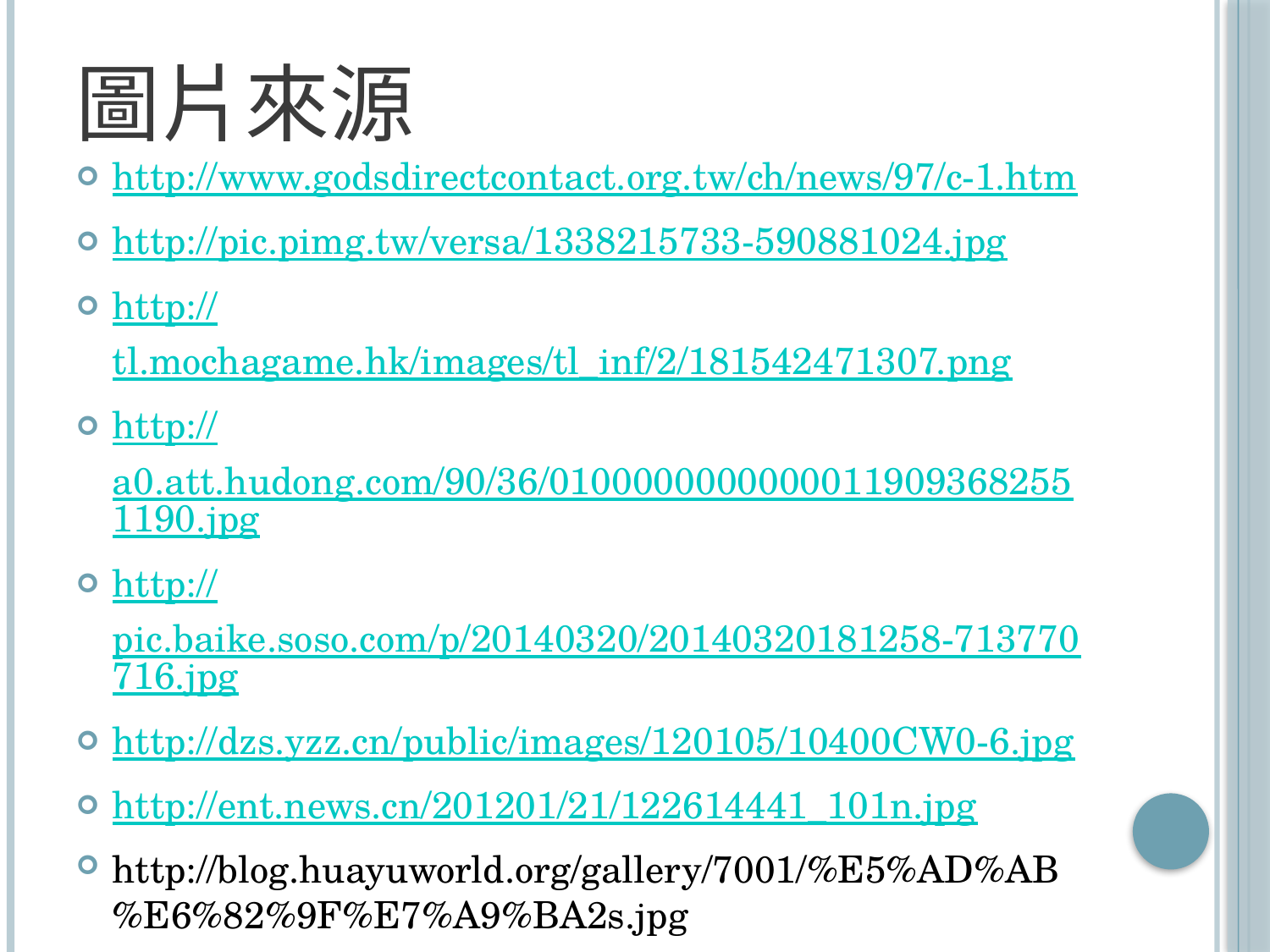

# 圖片來源
http://www.godsdirectcontact.org.tw/ch/news/97/c-1.htm
http://pic.pimg.tw/versa/1338215733-590881024.jpg
http://tl.mochagame.hk/images/tl_inf/2/181542471307.png
http://a0.att.hudong.com/90/36/01000000000000119093682551190.jpg
http://pic.baike.soso.com/p/20140320/20140320181258-713770716.jpg
http://dzs.yzz.cn/public/images/120105/10400CW0-6.jpg
http://ent.news.cn/201201/21/122614441_101n.jpg
http://blog.huayuworld.org/gallery/7001/%E5%AD%AB%E6%82%9F%E7%A9%BA2s.jpg